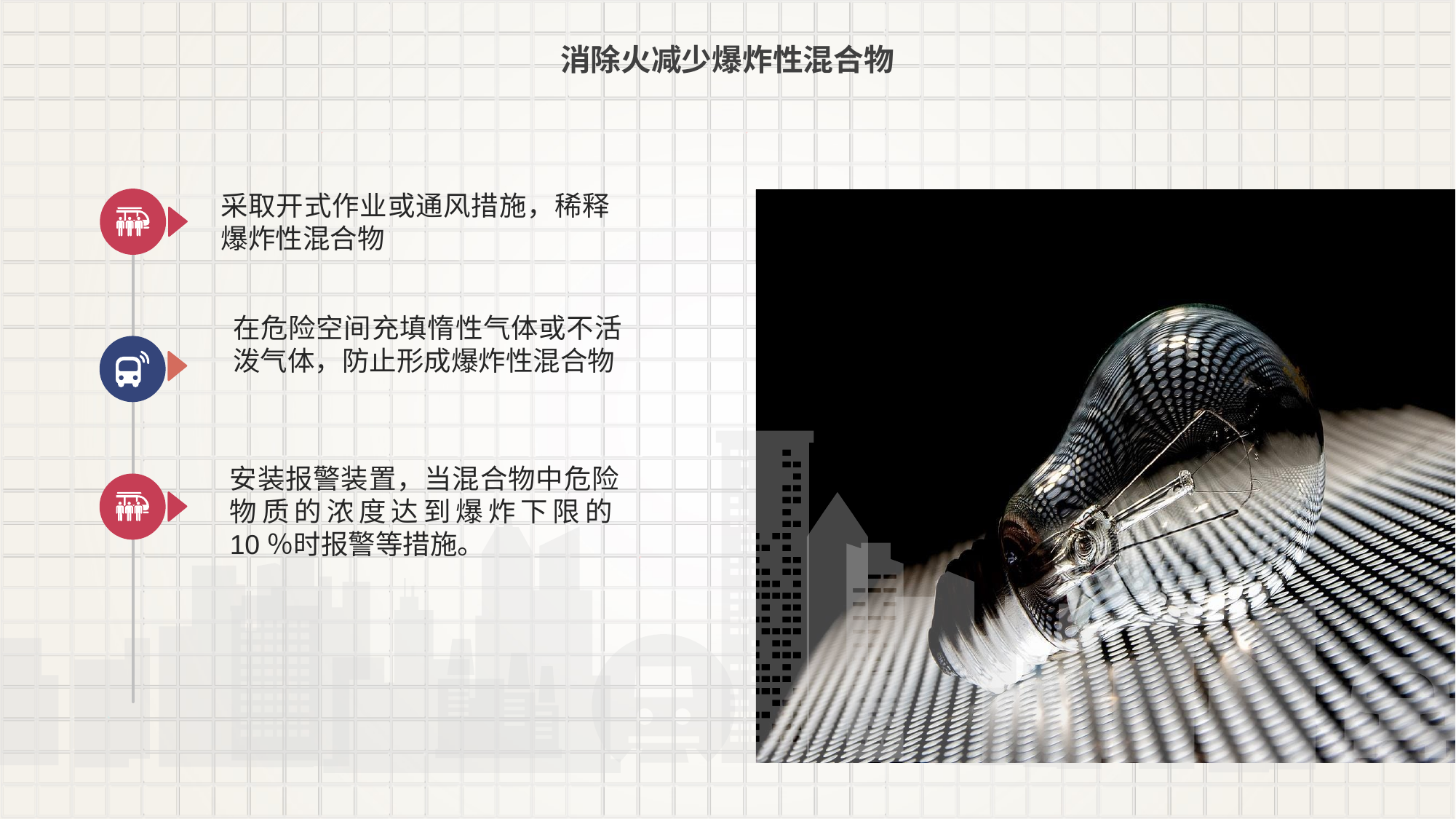

消除火减少爆炸性混合物
采取开式作业或通风措施，稀释爆炸性混合物

在危险空间充填惰性气体或不活泼气体，防止形成爆炸性混合物

安装报警装置，当混合物中危险物质的浓度达到爆炸下限的10％时报警等措施。